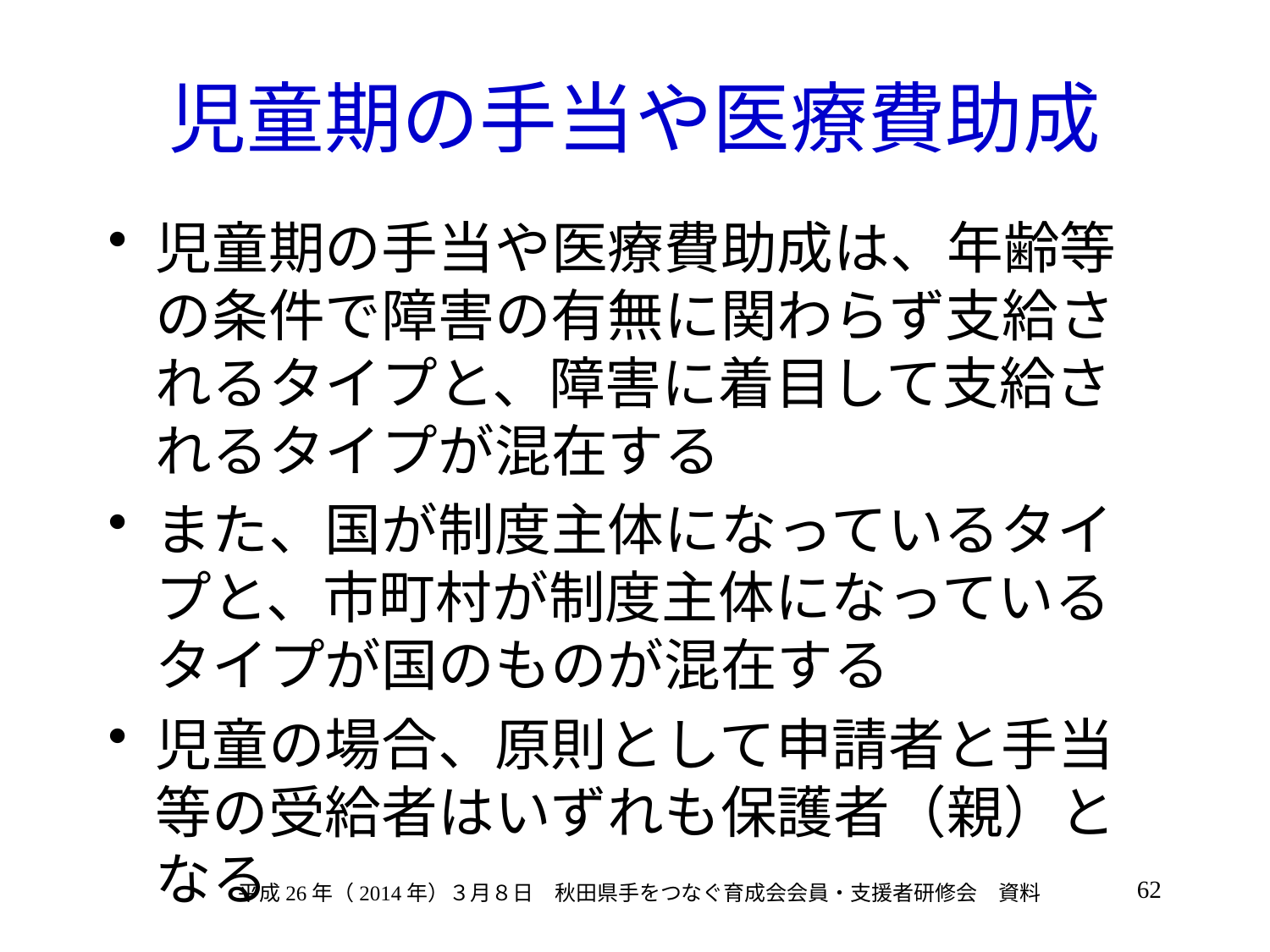

# 児童期の手当や医療費助成
児童期の手当や医療費助成は、年齢等の条件で障害の有無に関わらず支給されるタイプと、障害に着目して支給されるタイプが混在する
また、国が制度主体になっているタイプと、市町村が制度主体になっているタイプが国のものが混在する
児童の場合、原則として申請者と手当等の受給者はいずれも保護者（親）となる
62